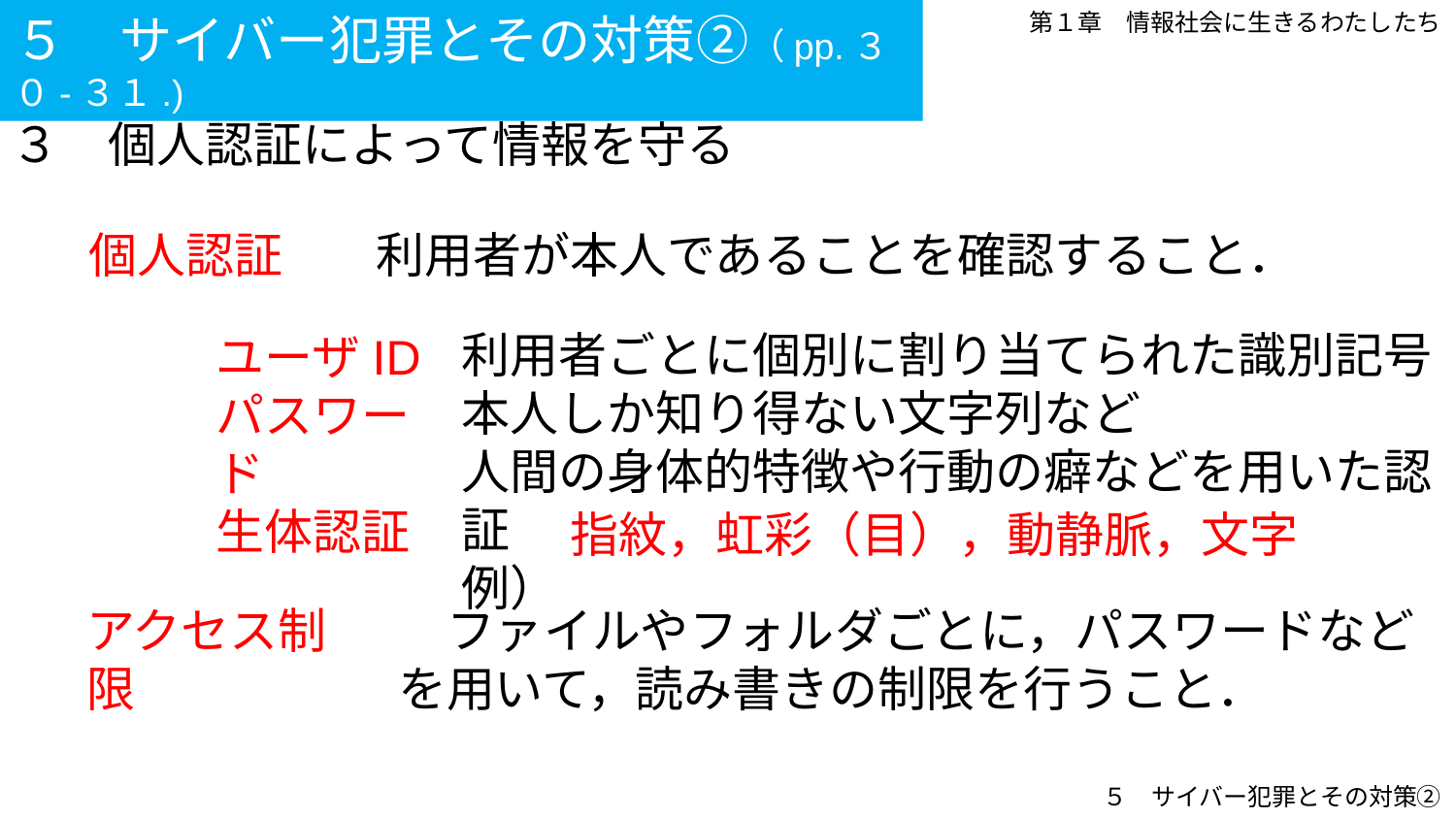

５　サイバー犯罪とその対策②（pp.３０-３１.)
第１章　情報社会に生きるわたしたち
３　個人認証によって情報を守る
個人認証
　利用者が本人であることを確認すること．
利用者ごとに個別に割り当てられた識別記号
本人しか知り得ない文字列など
人間の身体的特徴や行動の癖などを用いた認証
例）
ユーザID
パスワード
生体認証
指紋，虹彩（目），動静脈，文字
アクセス制限
　ファイルやフォルダごとに，パスワードなどを用いて，読み書きの制限を行うこと．
５　サイバー犯罪とその対策②